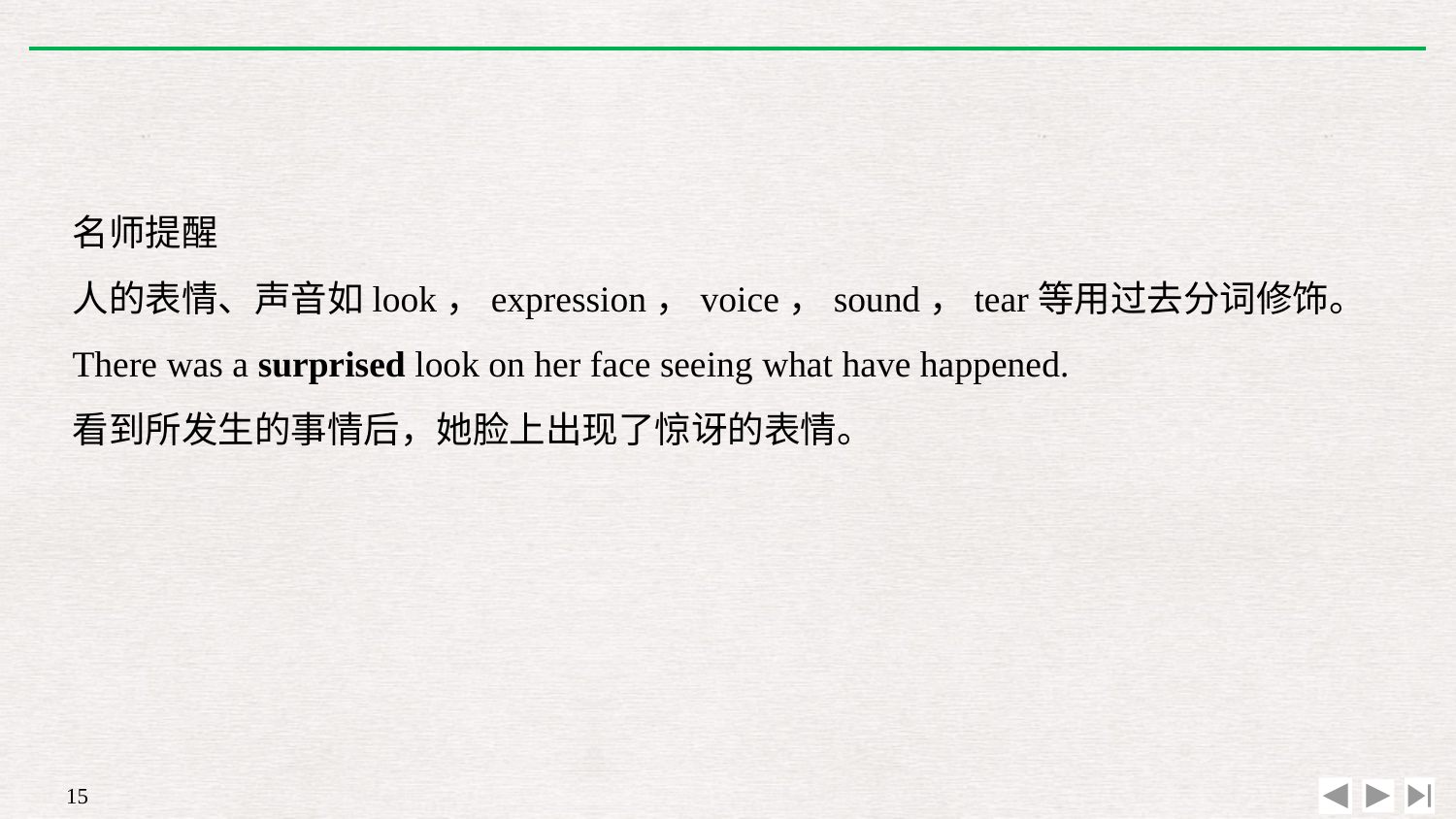

名师提醒
人的表情、声音如look，expression，voice，sound，tear等用过去分词修饰。
There was a surprised look on her face seeing what have happened.
看到所发生的事情后，她脸上出现了惊讶的表情。